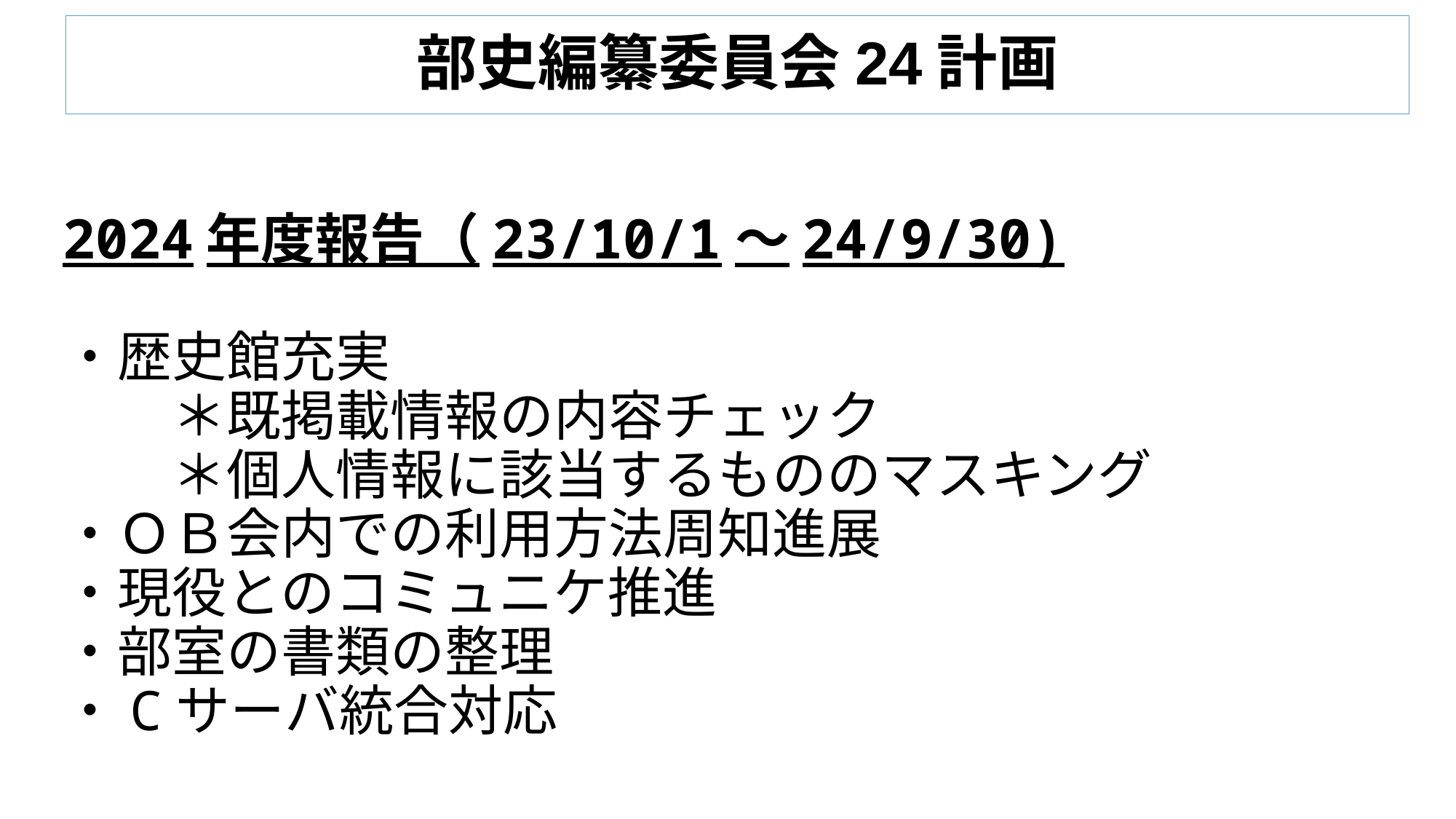

# 部史編纂委員会24計画
2024年度報告（23/10/1～24/9/30)

・歴史館充実
　　＊既掲載情報の内容チェック
　　＊個人情報に該当するもののマスキング
・ＯＢ会内での利用方法周知進展
・現役とのコミュニケ推進
・部室の書類の整理
・Cサーバ統合対応